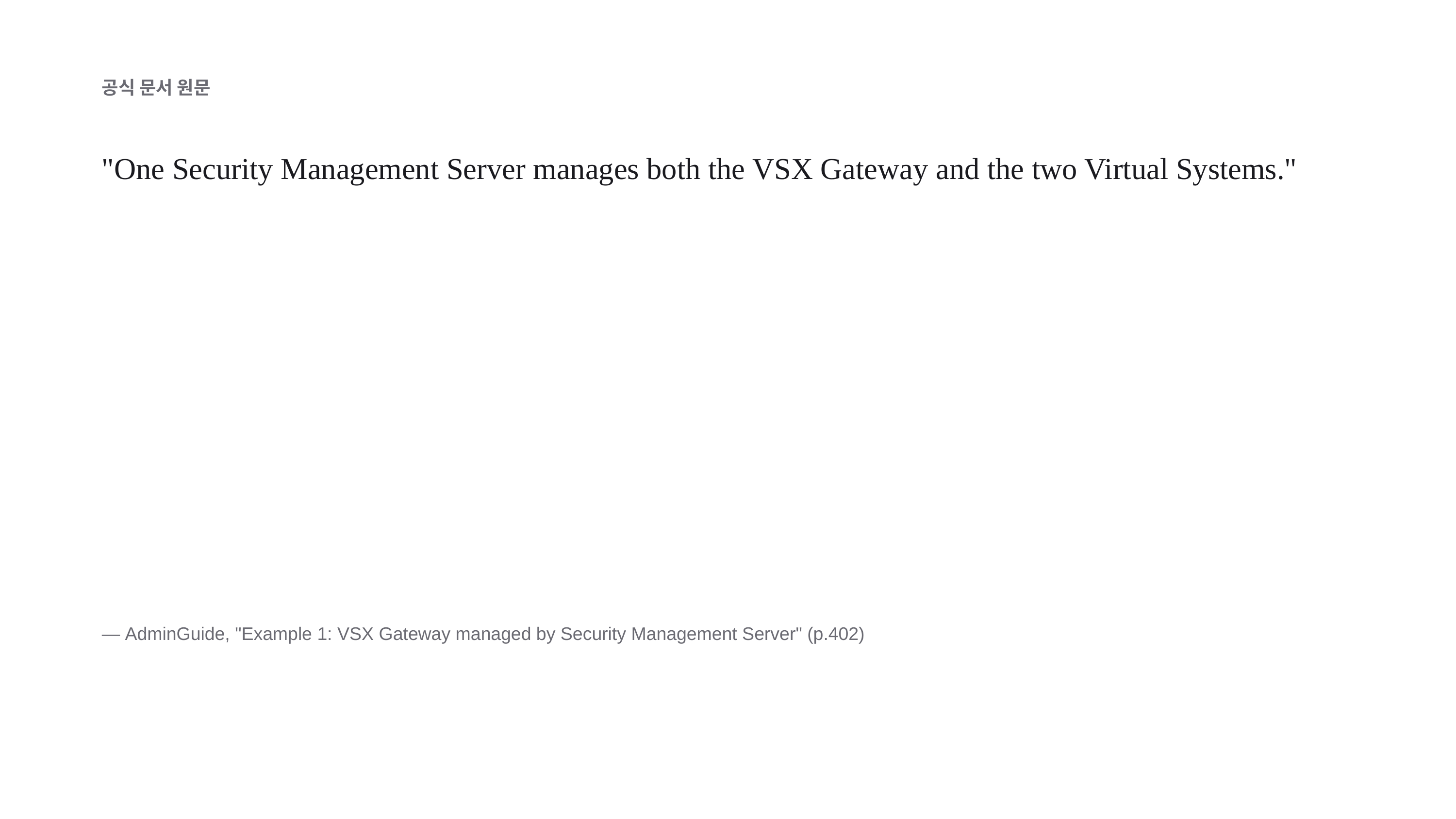

공식 문서 원문
"One Security Management Server manages both the VSX Gateway and the two Virtual Systems."
— AdminGuide, "Example 1: VSX Gateway managed by Security Management Server" (p.402)